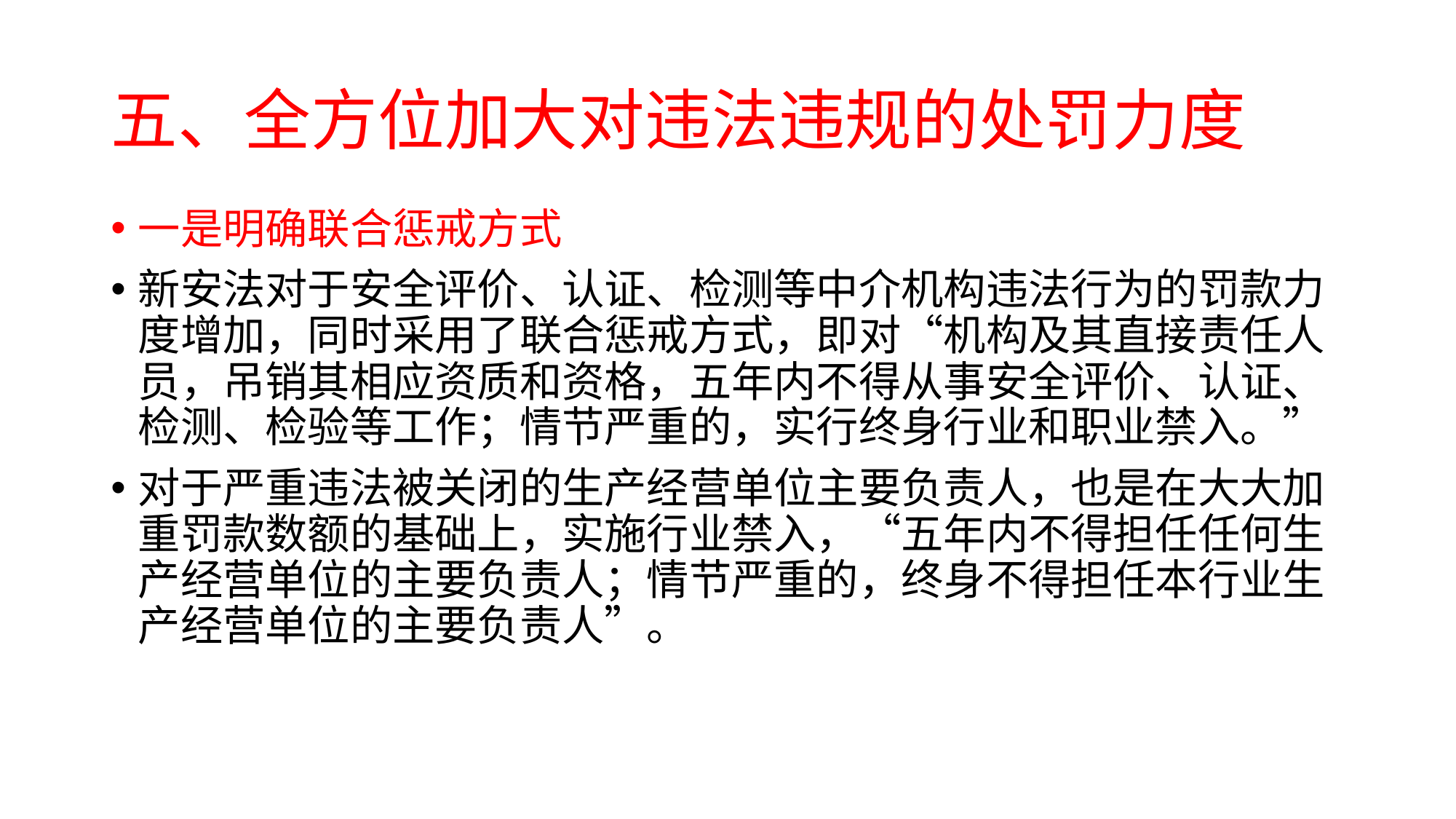

# 五、全方位加大对违法违规的处罚力度
一是明确联合惩戒方式
新安法对于安全评价、认证、检测等中介机构违法行为的罚款力度增加，同时采用了联合惩戒方式，即对“机构及其直接责任人员，吊销其相应资质和资格，五年内不得从事安全评价、认证、检测、检验等工作；情节严重的，实行终身行业和职业禁入。”
对于严重违法被关闭的生产经营单位主要负责人，也是在大大加重罚款数额的基础上，实施行业禁入，“五年内不得担任任何生产经营单位的主要负责人；情节严重的，终身不得担任本行业生产经营单位的主要负责人”。
140